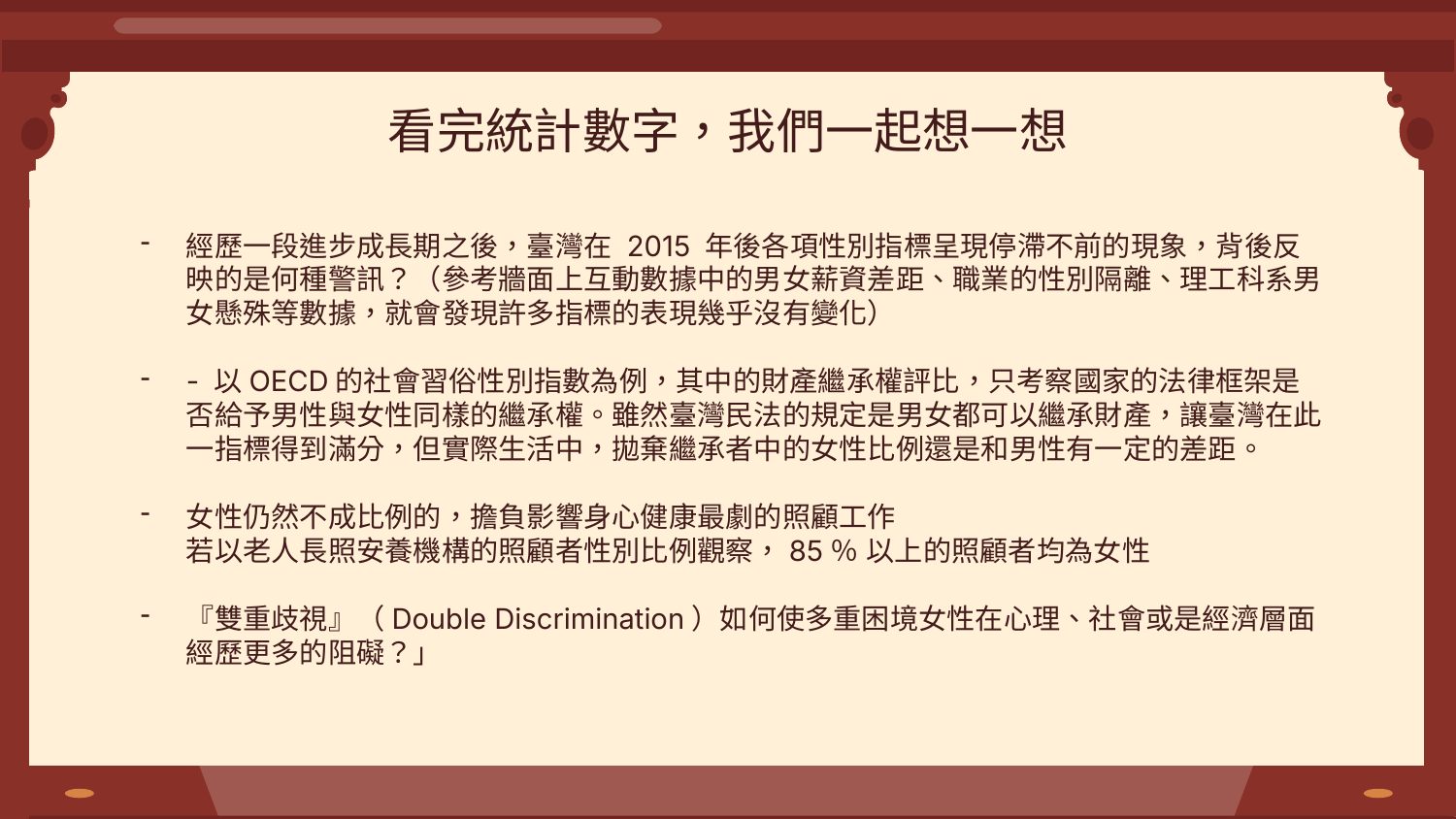

# 看完統計數字，我們一起想一想
經歷一段進步成長期之後，臺灣在 2015 年後各項性別指標呈現停滯不前的現象，背後反映的是何種警訊？（參考牆面上互動數據中的男女薪資差距、職業的性別隔離、理工科系男女懸殊等數據，就會發現許多指標的表現幾乎沒有變化）
- 以OECD的社會習俗性別指數為例，其中的財產繼承權評比，只考察國家的法律框架是否給予男性與女性同樣的繼承權。雖然臺灣民法的規定是男女都可以繼承財產，讓臺灣在此一指標得到滿分，但實際生活中，拋棄繼承者中的女性比例還是和男性有一定的差距。

女性仍然不成比例的，擔負影響身心健康最劇的照顧工作
若以老人長照安養機構的照顧者性別比例觀察，85％ 以上的照顧者均為女性

『雙重歧視』（Double Discrimination）如何使多重困境女性在心理、社會或是經濟層面經歷更多的阻礙？」